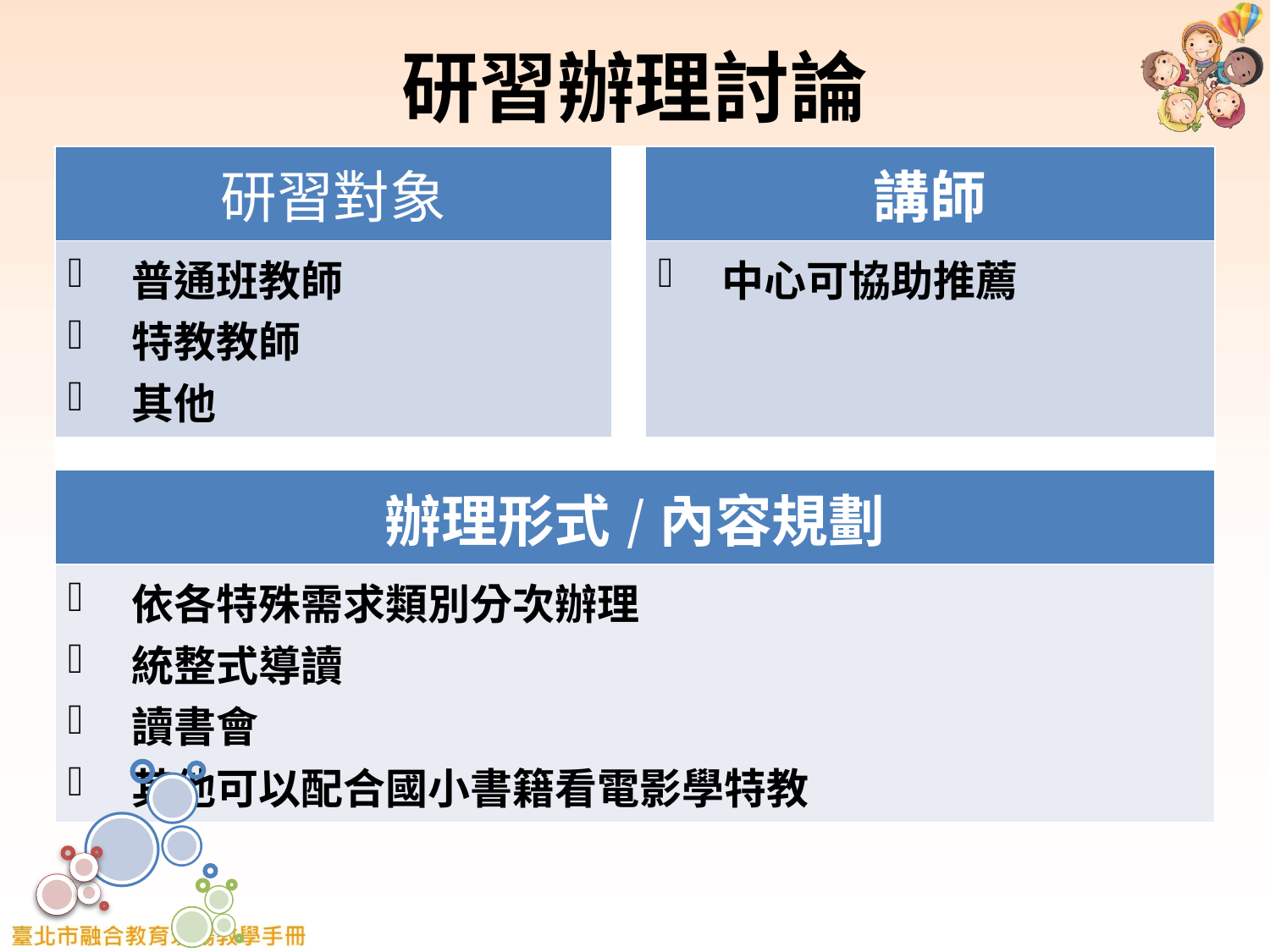

# 研習辦理討論
| 研習對象 |  | 講師 |
| --- | --- | --- |
| 普通班教師 特教教師 其他 |  | 中心可協助推薦 |
|  |  |  |
| 辦理形式/內容規劃 |  |  |
| 依各特殊需求類別分次辦理 統整式導讀 讀書會 其他可以配合國小書籍看電影學特教 |  |  |
研習對象
依特殊需求類別辦理
手冊導讀/讀書會